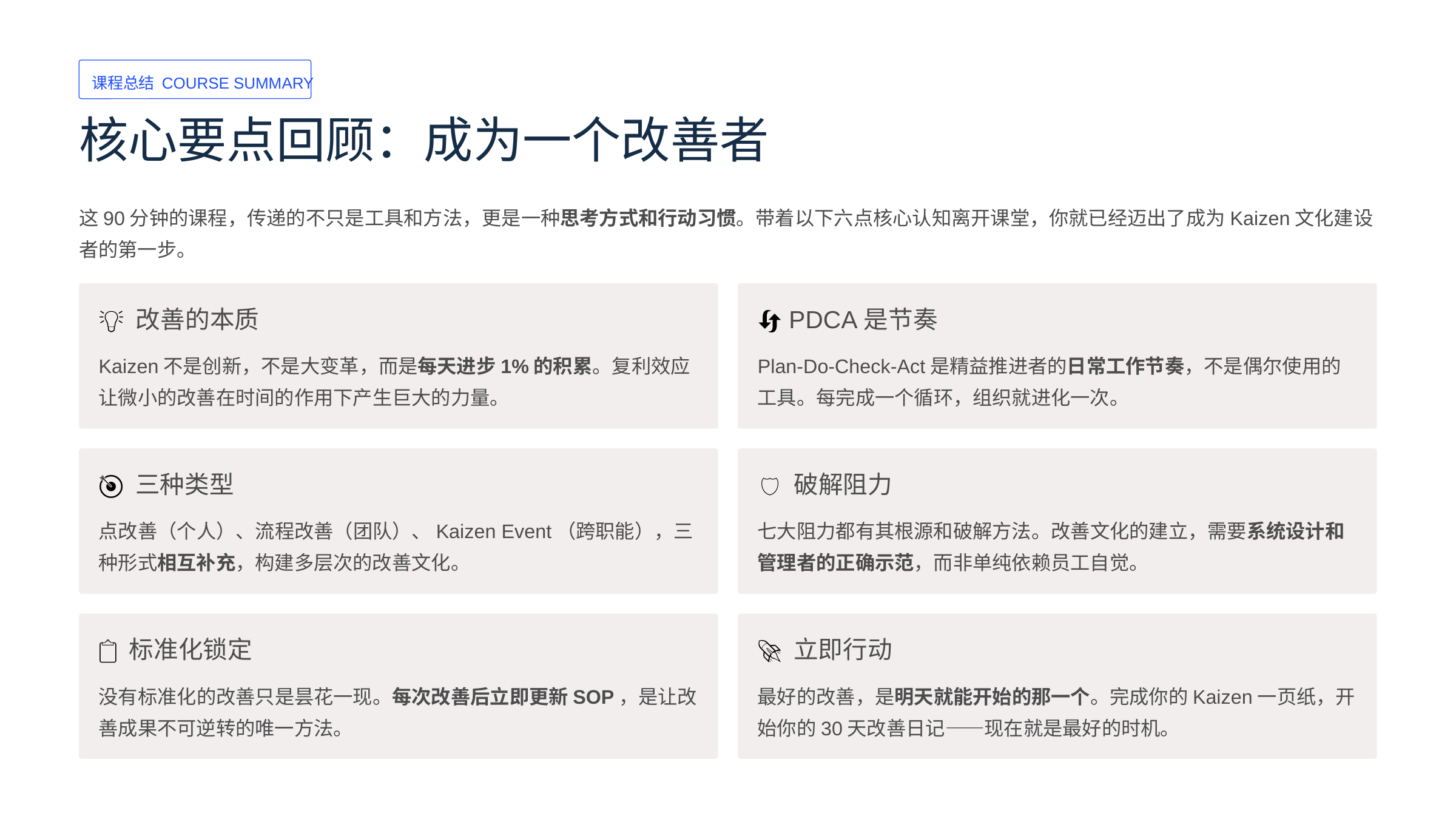

课程总结 COURSE SUMMARY
核心要点回顾：成为一个改善者
这90分钟的课程，传递的不只是工具和方法，更是一种思考方式和行动习惯。带着以下六点核心认知离开课堂，你就已经迈出了成为Kaizen文化建设者的第一步。

💡 改善的本质
🔄 PDCA是节奏
Kaizen不是创新，不是大变革，而是每天进步1%的积累。复利效应让微小的改善在时间的作用下产生巨大的力量。
Plan-Do-Check-Act是精益推进者的日常工作节奏，不是偶尔使用的工具。每完成一个循环，组织就进化一次。

🎯 三种类型
🛡️ 破解阻力
点改善（个人）、流程改善（团队）、Kaizen Event（跨职能），三种形式相互补充，构建多层次的改善文化。
七大阻力都有其根源和破解方法。改善文化的建立，需要系统设计和管理者的正确示范，而非单纯依赖员工自觉。

📋 标准化锁定
🚀 立即行动
没有标准化的改善只是昙花一现。每次改善后立即更新SOP，是让改善成果不可逆转的唯一方法。
最好的改善，是明天就能开始的那一个。完成你的Kaizen一页纸，开始你的30天改善日记——现在就是最好的时机。